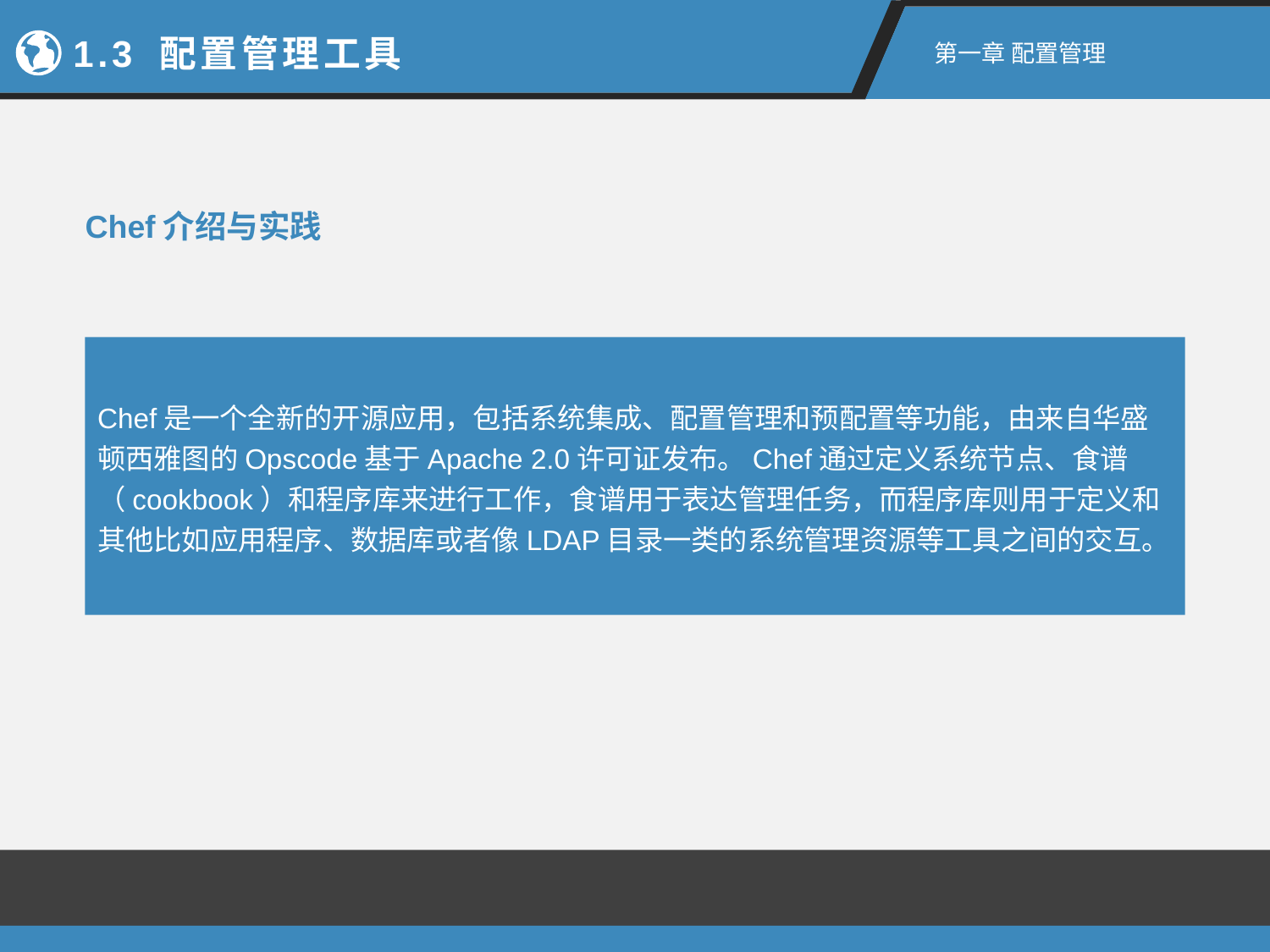

1.3 配置管理工具

第一章 配置管理
Chef介绍与实践
Chef是一个全新的开源应用，包括系统集成、配置管理和预配置等功能，由来自华盛顿西雅图的Opscode基于Apache 2.0许可证发布。Chef通过定义系统节点、食谱（cookbook）和程序库来进行工作，食谱用于表达管理任务，而程序库则用于定义和其他比如应用程序、数据库或者像LDAP目录一类的系统管理资源等工具之间的交互。